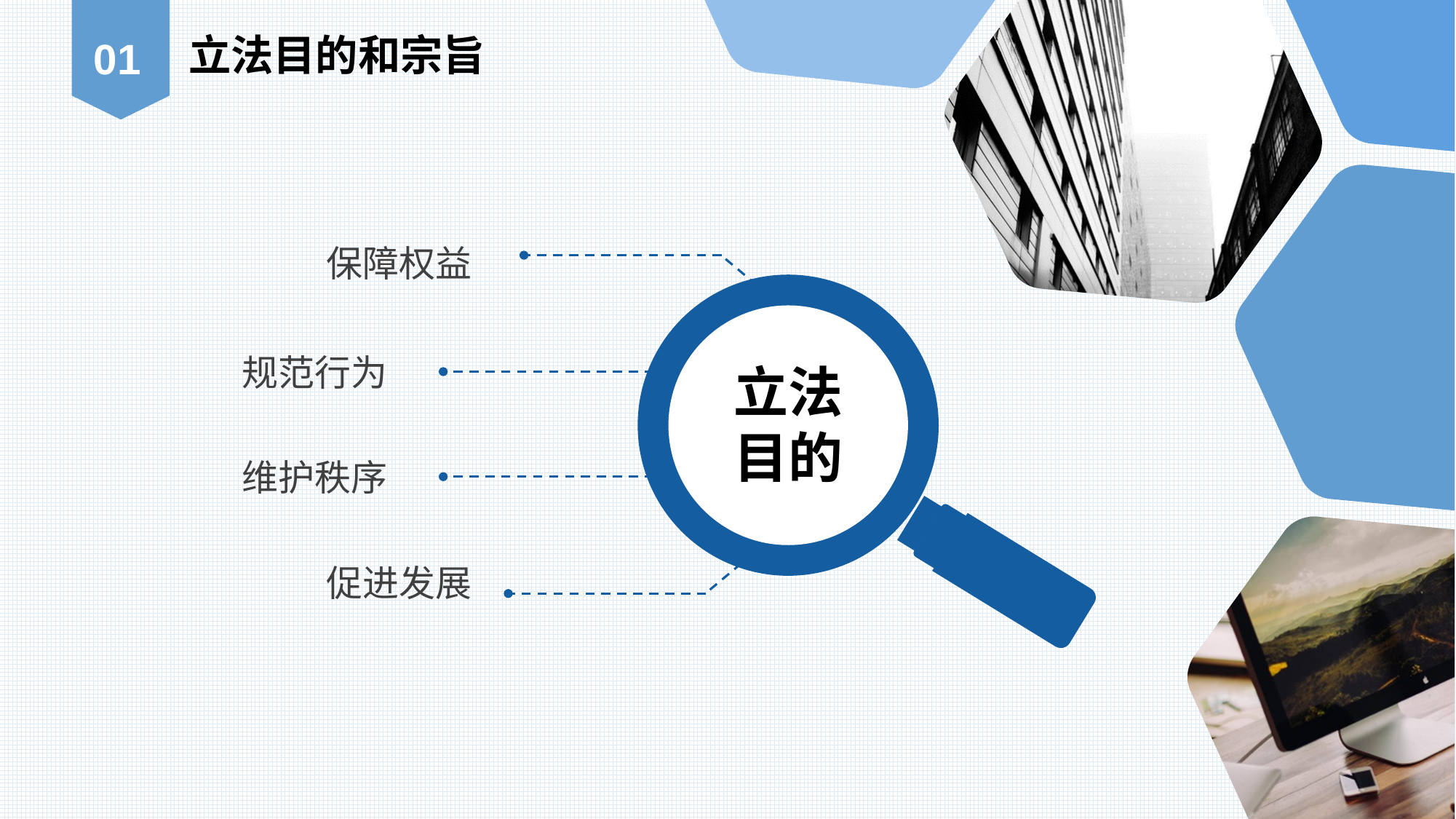

立法目的和宗旨
01

保障权益
规范行为
立法
目的
维护秩序
促进发展